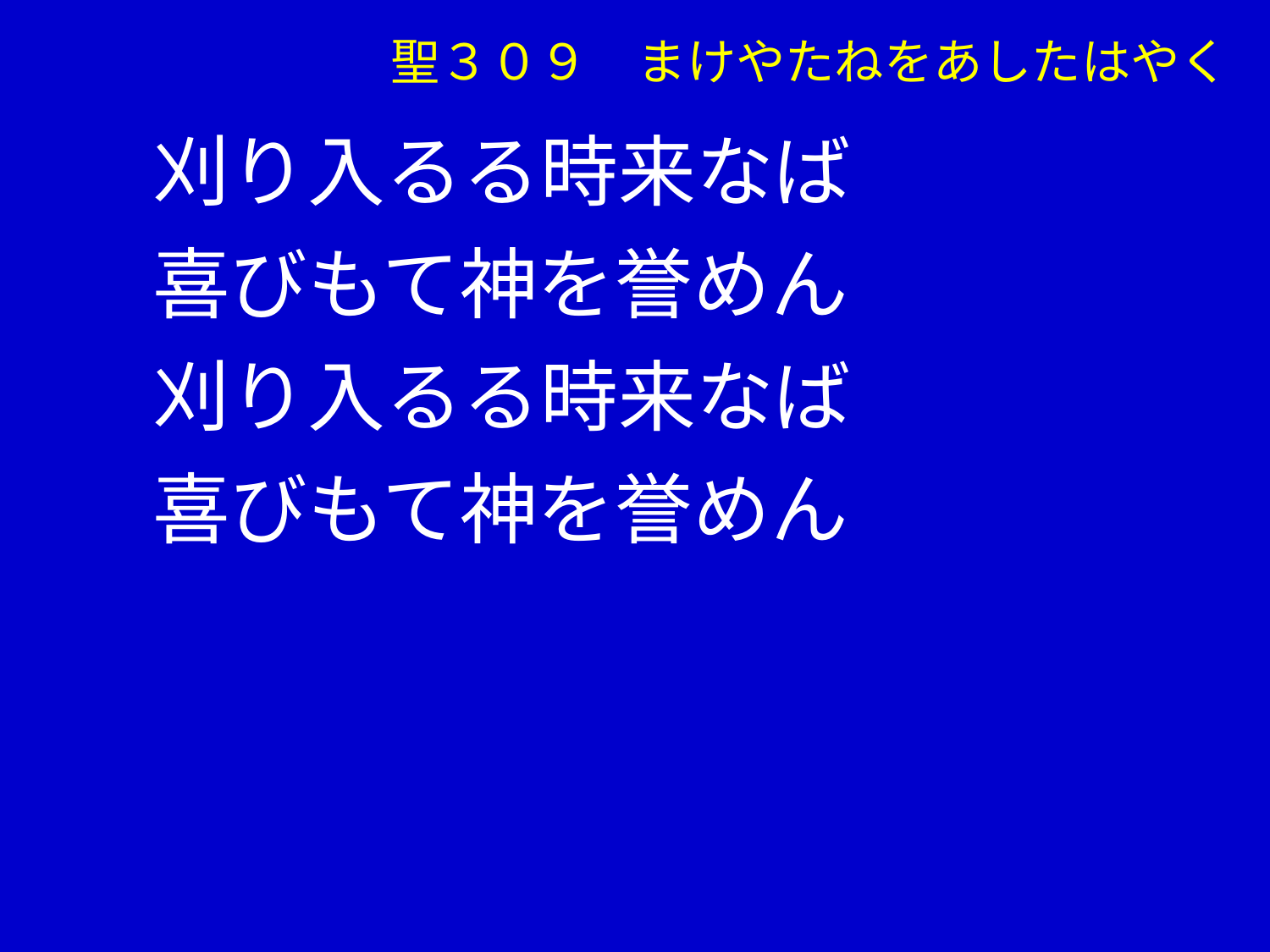

聖３０９　まけやたねをあしたはやく
刈り入るる時来なば
喜びもて神を誉めん
刈り入るる時来なば
喜びもて神を誉めん